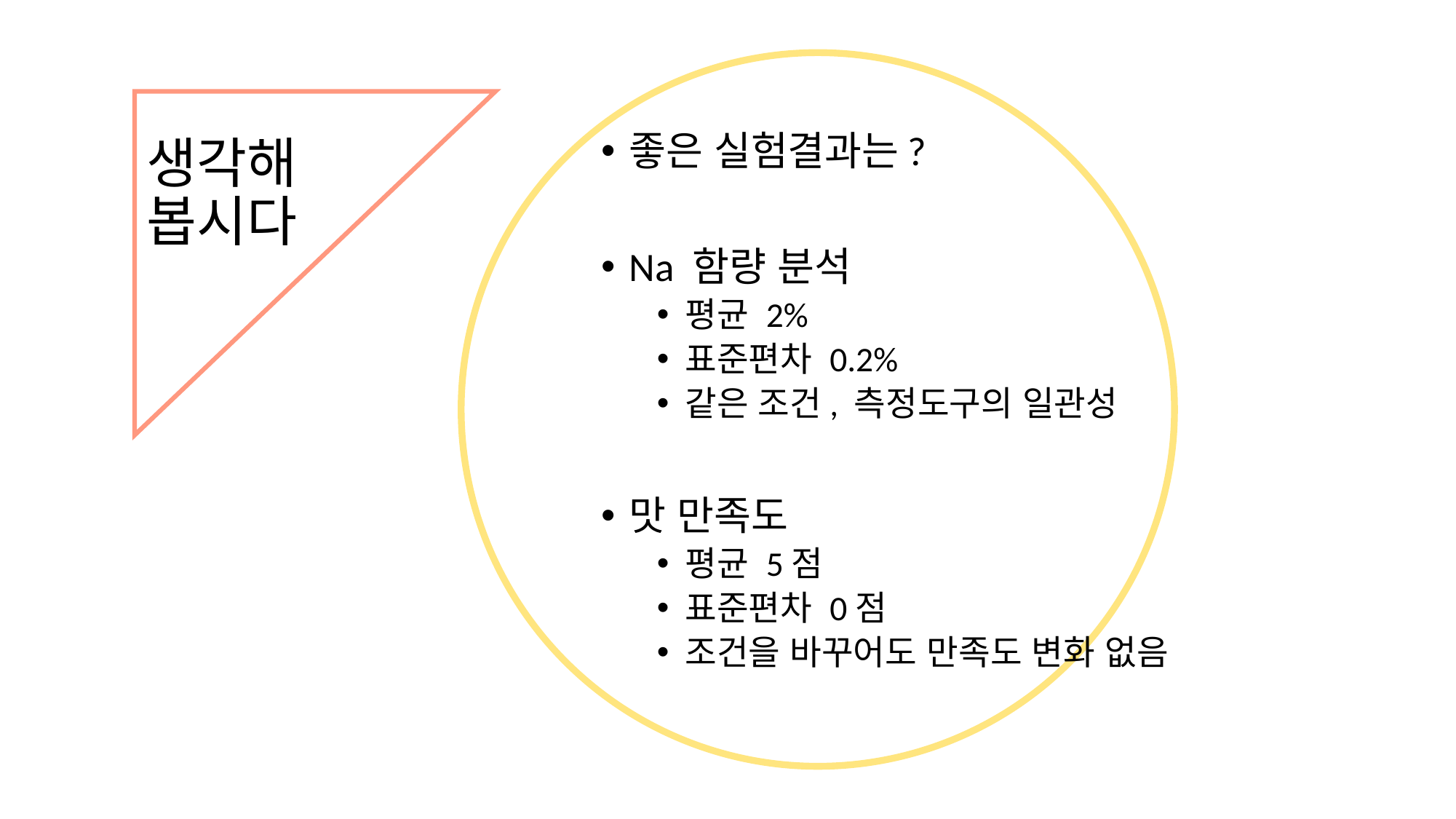

# 생각해 봅시다
좋은 실험결과는?

Na 함량 분석
평균 2%
표준편차 0.2%
같은 조건, 측정도구의 일관성

맛 만족도
평균 5점
표준편차 0점
조건을 바꾸어도 만족도 변화 없음